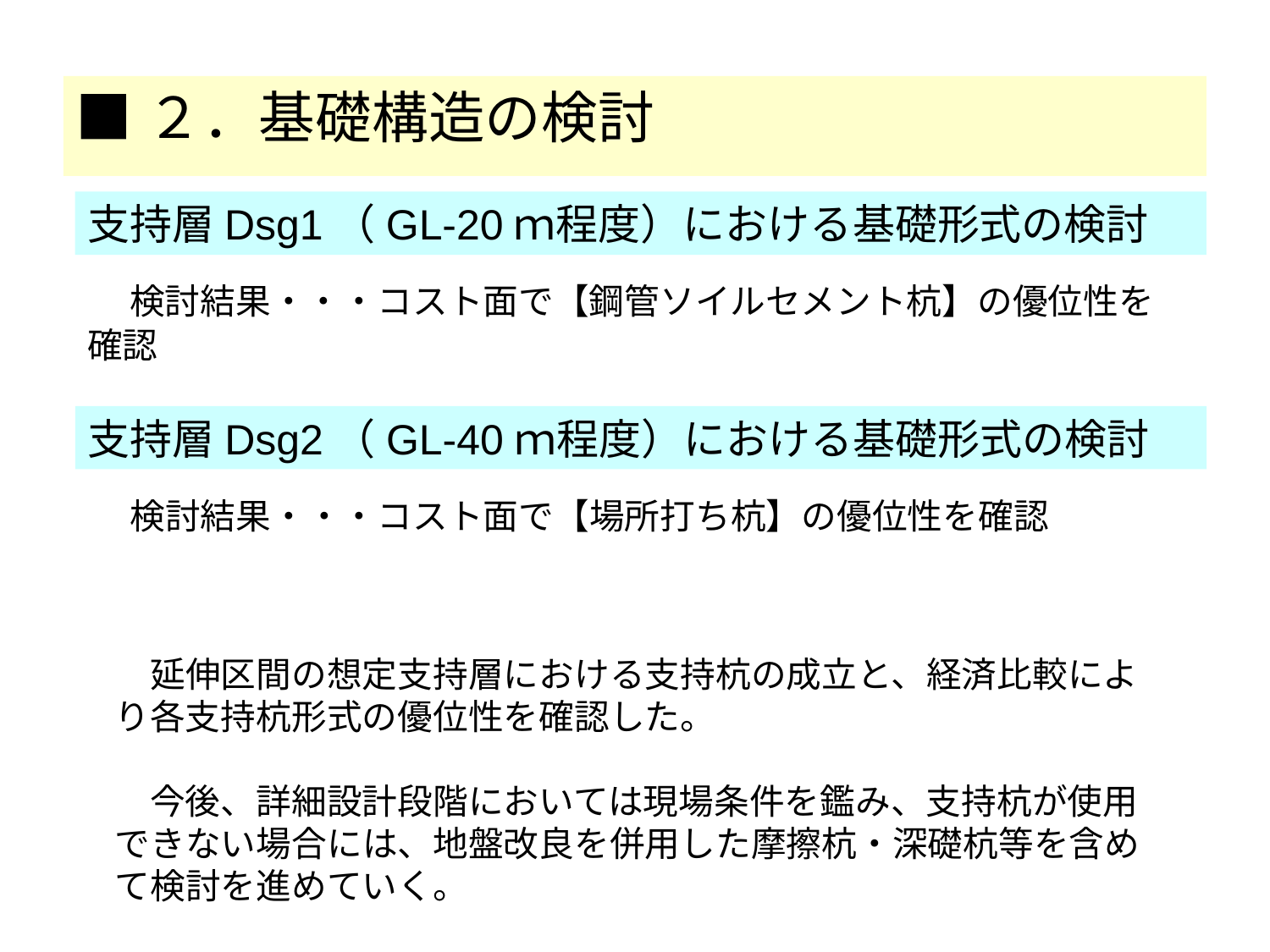

■２．基礎構造の検討
支持層Dsg1（GL-20ｍ程度）における基礎形式の検討
　検討結果・・・コスト面で【鋼管ソイルセメント杭】の優位性を確認
支持層Dsg2（GL-40ｍ程度）における基礎形式の検討
　検討結果・・・コスト面で【場所打ち杭】の優位性を確認
　延伸区間の想定支持層における支持杭の成立と、経済比較により各支持杭形式の優位性を確認した。

　今後、詳細設計段階においては現場条件を鑑み、支持杭が使用できない場合には、地盤改良を併用した摩擦杭・深礎杭等を含めて検討を進めていく。